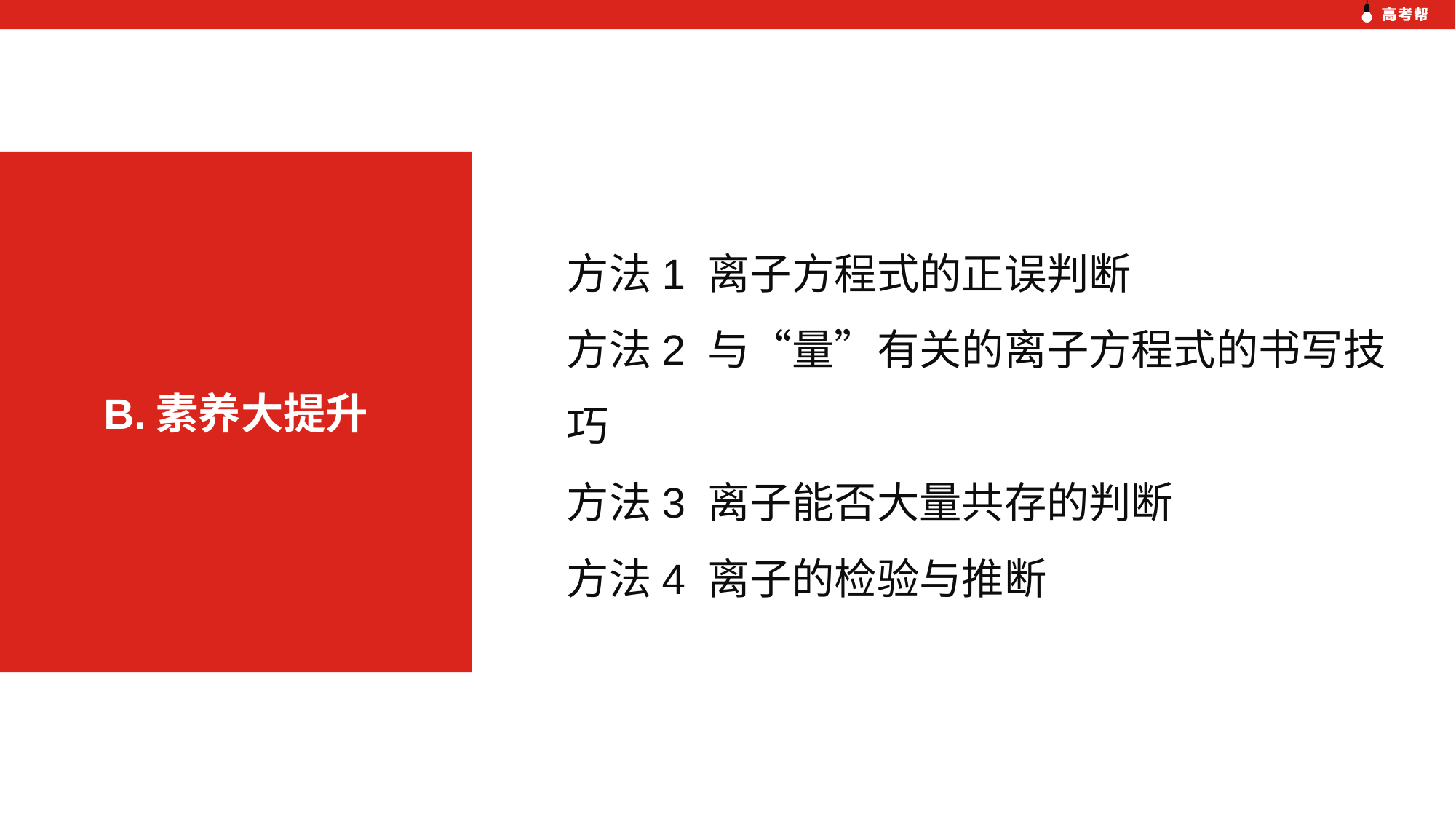

方法1 离子方程式的正误判断
方法2 与“量”有关的离子方程式的书写技巧
方法3 离子能否大量共存的判断
方法4 离子的检验与推断
B.素养大提升